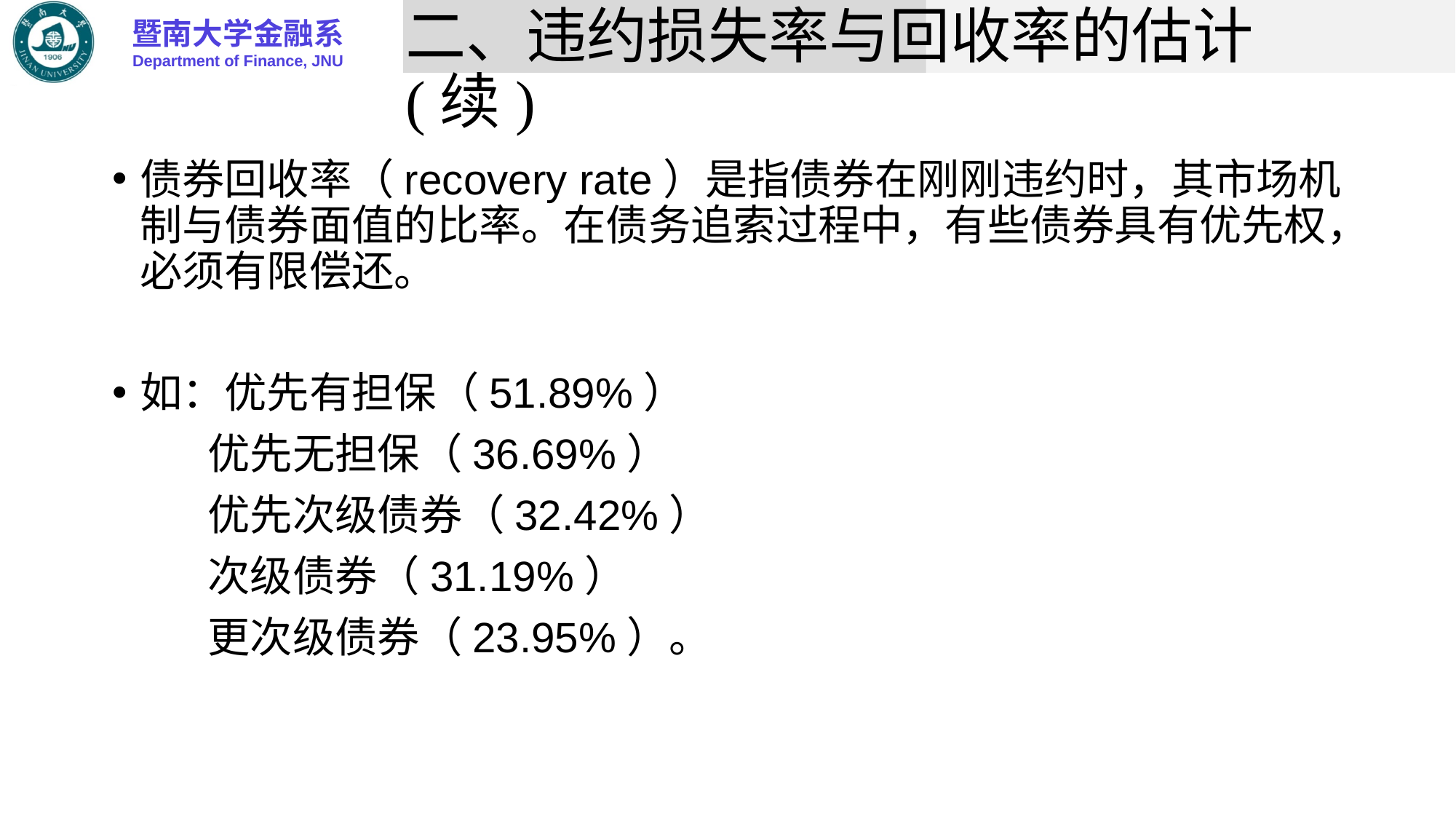

# 二、违约损失率与回收率的估计(续)
债券回收率（recovery rate）是指债券在刚刚违约时，其市场机制与债券面值的比率。在债务追索过程中，有些债券具有优先权，必须有限偿还。

如：优先有担保（51.89%）
         优先无担保（36.69%）
         优先次级债券（32.42%）
         次级债券（31.19%）
         更次级债券（23.95%）。